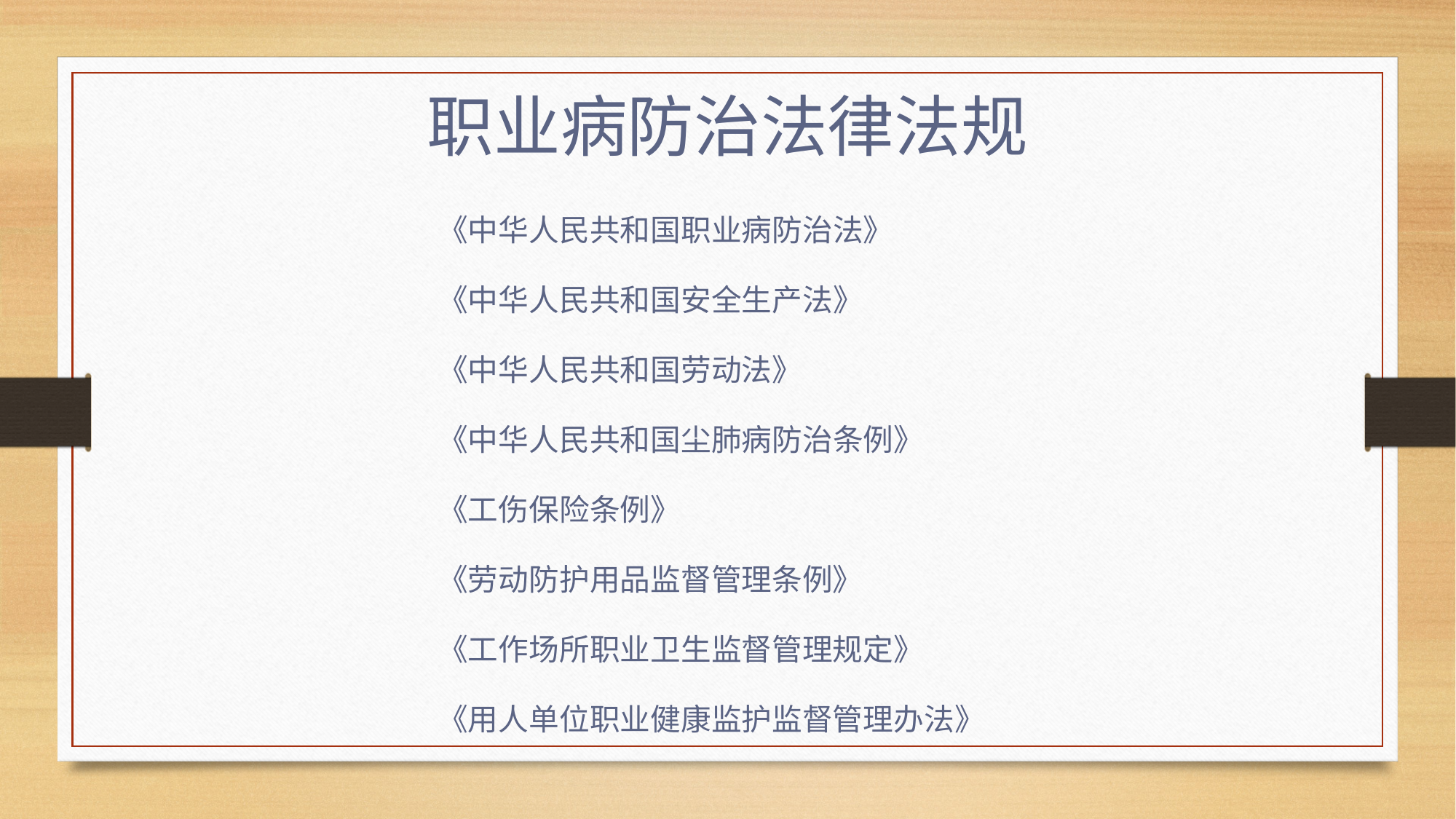

职业病防治法律法规

《中华人民共和国职业病防治法》
《中华人民共和国安全生产法》
《中华人民共和国劳动法》
《中华人民共和国尘肺病防治条例》
《工伤保险条例》
《劳动防护用品监督管理条例》
《工作场所职业卫生监督管理规定》
《用人单位职业健康监护监督管理办法》